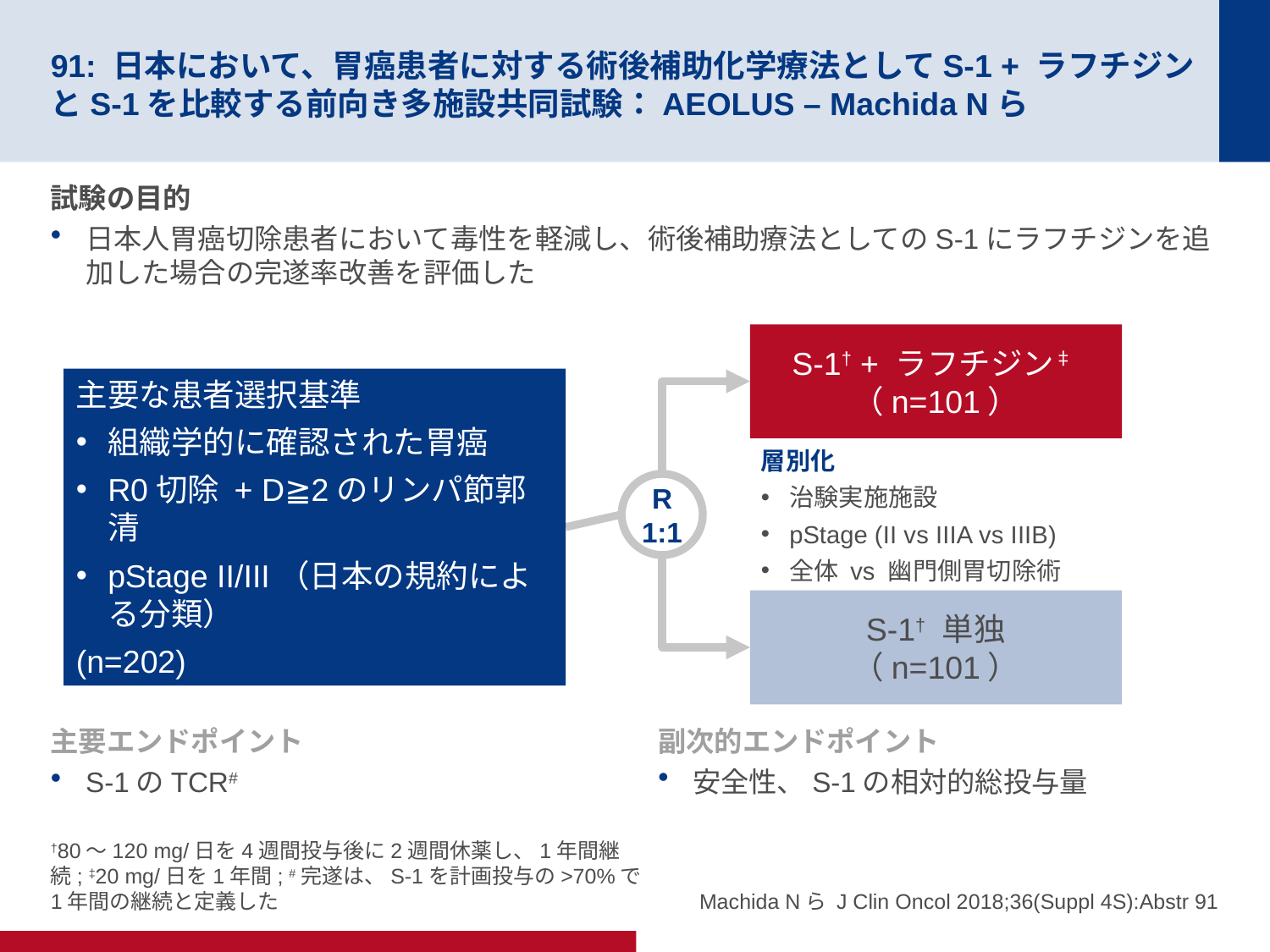

# 91: 日本において、胃癌患者に対する術後補助化学療法としてS-1 + ラフチジンとS-1を比較する前向き多施設共同試験：AEOLUS – Machida Nら
試験の目的
日本人胃癌切除患者において毒性を軽減し、術後補助療法としてのS-1にラフチジンを追加した場合の完遂率改善を評価した
S-1† + ラフチジン‡
（n=101）
主要な患者選択基準
組織学的に確認された胃癌
R0切除 + D≧2のリンパ節郭清
pStage II/III（日本の規約による分類）
(n=202)
層別化
治験実施施設
pStage (II vs IIIA vs IIIB)
全体 vs 幽門側胃切除術
R
1:1
S-1† 単独
（n=101）
主要エンドポイント
S-1のTCR#
副次的エンドポイント
安全性、S-1の相対的総投与量
†80～120 mg/日を4週間投与後に2週間休薬し、1年間継続; ‡20 mg/日を1年間; #完遂は、S-1を計画投与の>70%で1年間の継続と定義した
Machida Nら J Clin Oncol 2018;36(Suppl 4S):Abstr 91